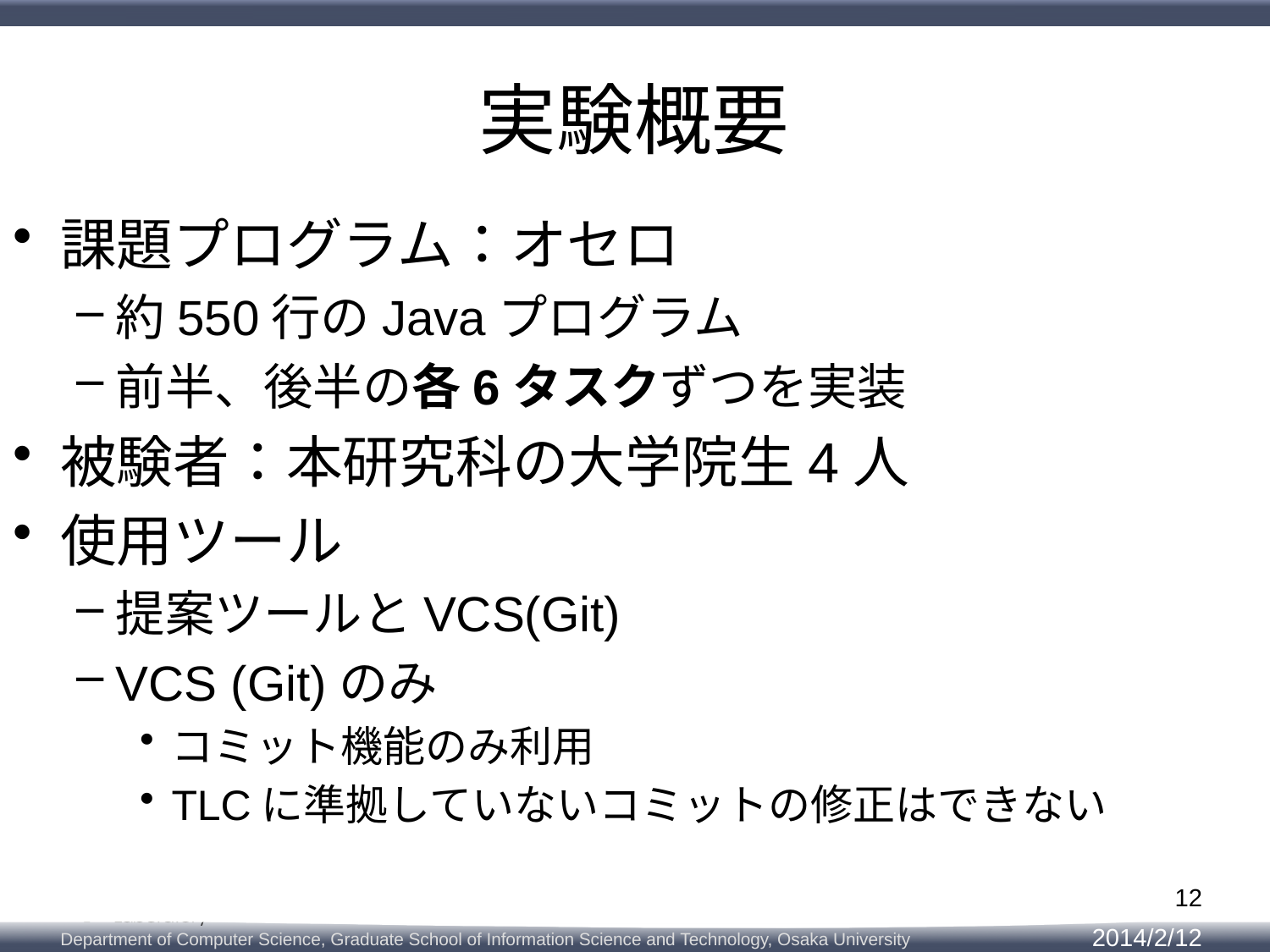

# 実験概要
課題プログラム：オセロ
約550行のJavaプログラム
前半、後半の各6タスクずつを実装
被験者：本研究科の大学院生4人
使用ツール
提案ツールとVCS(Git)
VCS (Git)のみ
コミット機能のみ利用
TLCに準拠していないコミットの修正はできない

12
2014/2/12